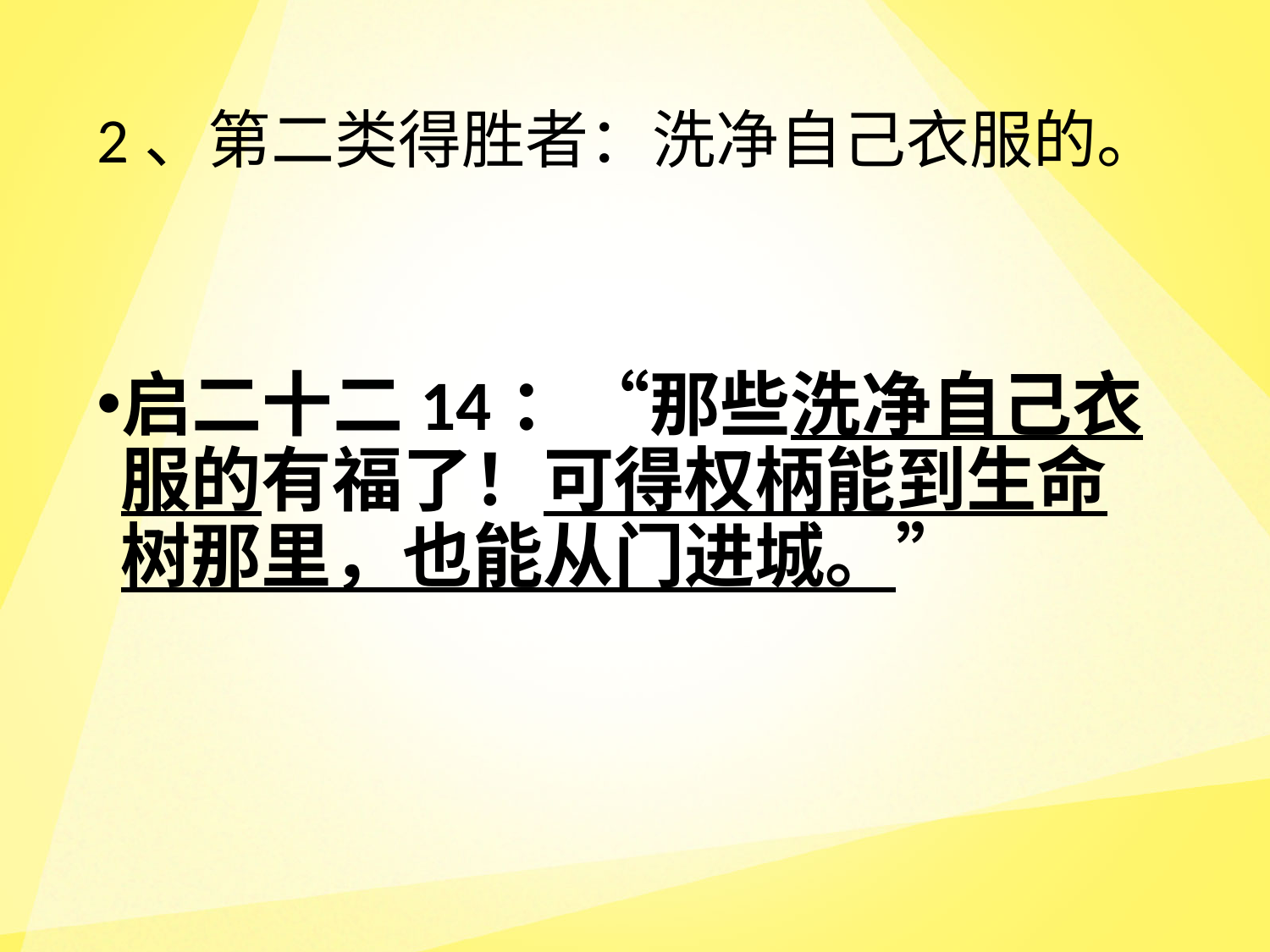

# 2、第二类得胜者：洗净自己衣服的。

启二十二14：“那些洗净自己衣服的有福了！可得权柄能到生命树那里，也能从门进城。”